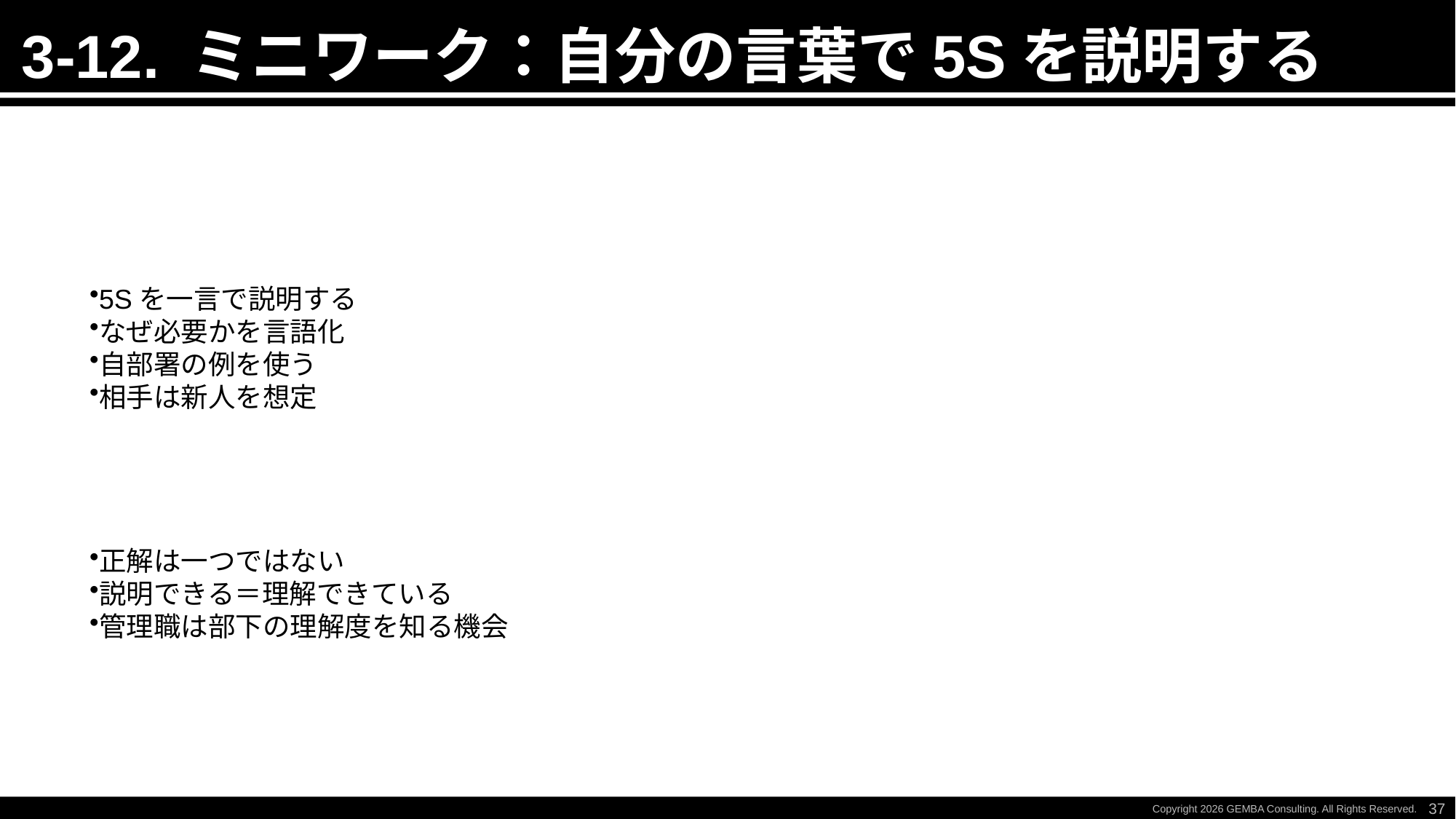

3-12. ミニワーク：自分の言葉で5Sを説明する
5Sを一言で説明する
なぜ必要かを言語化
自部署の例を使う
相手は新人を想定
正解は一つではない
説明できる＝理解できている
管理職は部下の理解度を知る機会
37